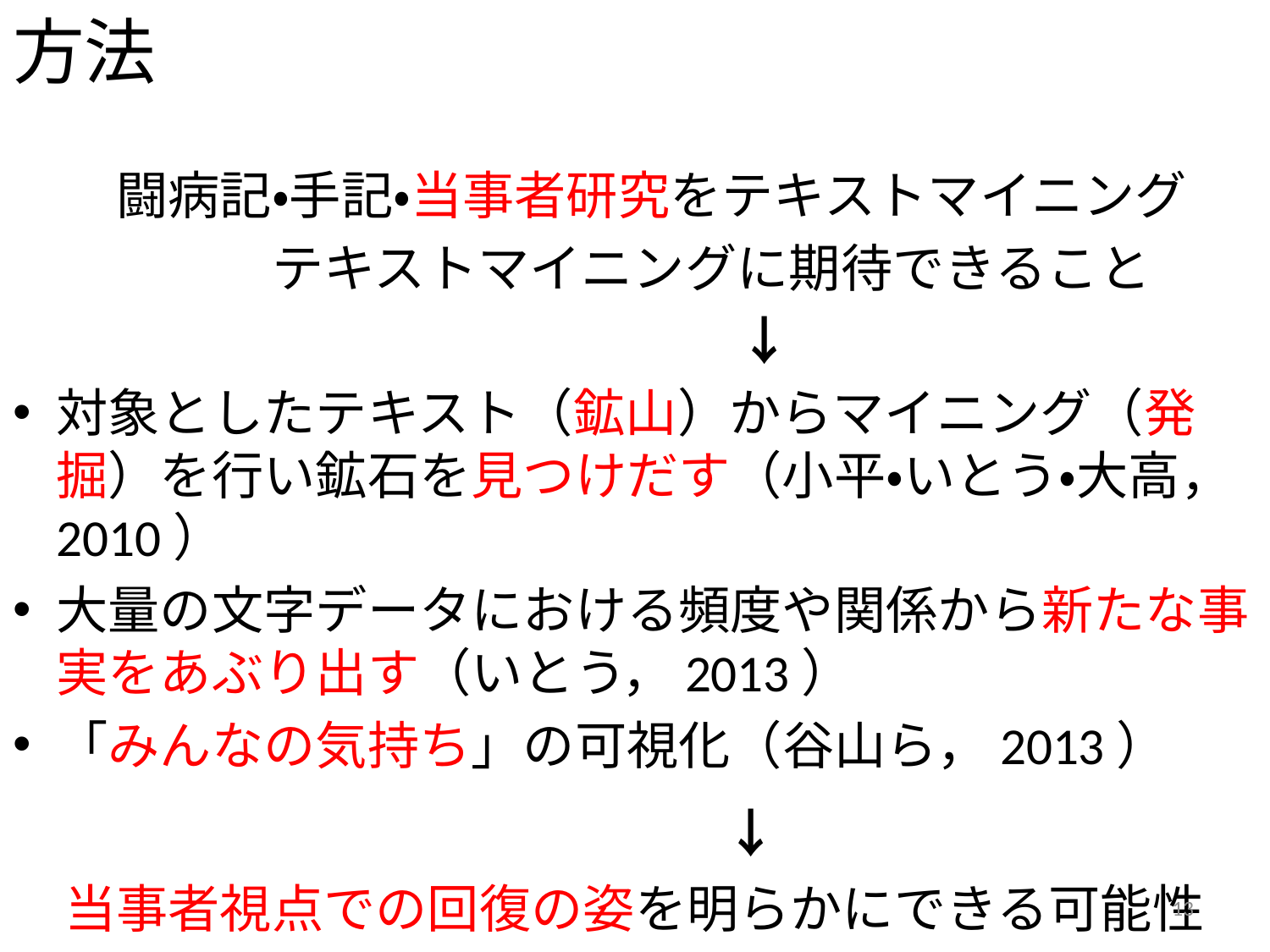

# 方法
　　闘病記・手記・当事者研究をテキストマイニング
　　　　　テキストマイニングに期待できること
　　　　　　　　　　　　　　↓
対象としたテキスト（鉱山）からマイニング（発掘）を行い鉱石を見つけだす（小平・いとう・大高，2010）
大量の文字データにおける頻度や関係から新たな事実をあぶり出す（いとう，2013）
「みんなの気持ち」の可視化（谷山ら，2013）
　　　　　　　　　　　↓
　当事者視点での回復の姿を明らかにできる可能性

13